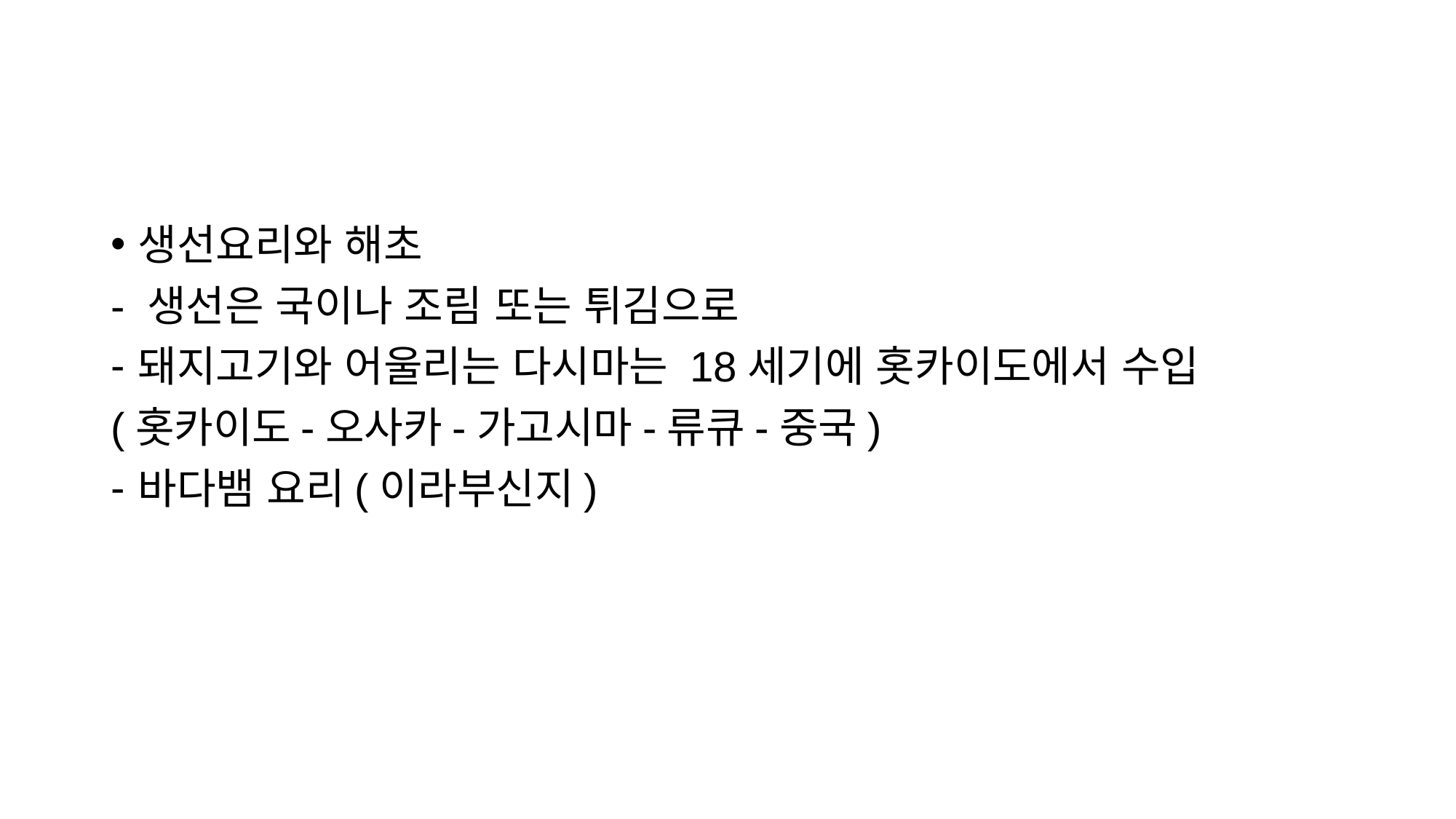

#
생선요리와 해초
- 생선은 국이나 조림 또는 튀김으로
돼지고기와 어울리는 다시마는 18세기에 홋카이도에서 수입
(홋카이도-오사카-가고시마-류큐-중국)
바다뱀 요리(이라부신지)